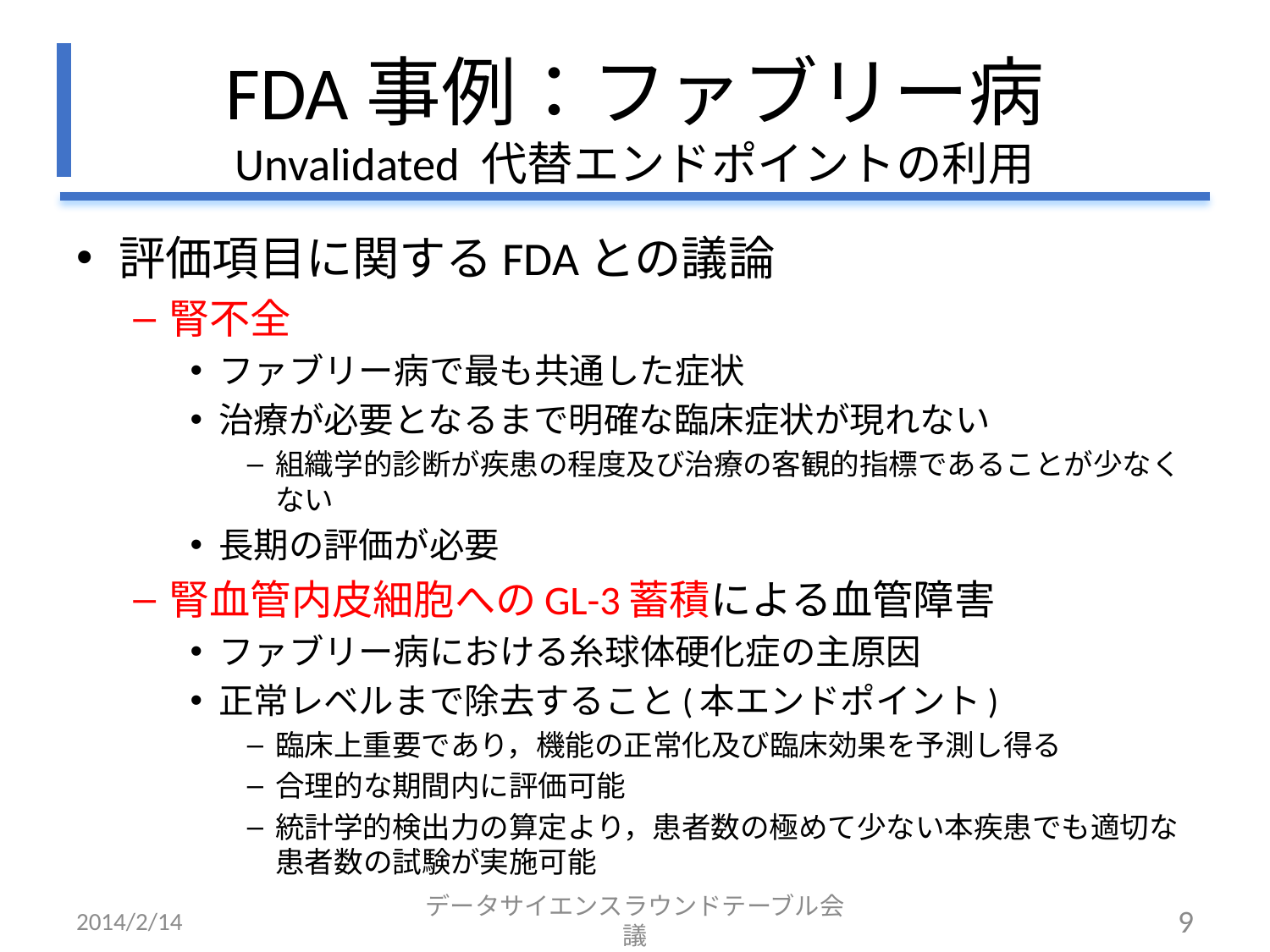

# FDA事例：ファブリー病 Unvalidated 代替エンドポイントの利用
評価項目に関するFDAとの議論
腎不全
ファブリー病で最も共通した症状
治療が必要となるまで明確な臨床症状が現れない
組織学的診断が疾患の程度及び治療の客観的指標であることが少なくない
長期の評価が必要
腎血管内皮細胞へのGL-3蓄積による血管障害
ファブリー病における糸球体硬化症の主原因
正常レベルまで除去すること(本エンドポイント)
臨床上重要であり，機能の正常化及び臨床効果を予測し得る
合理的な期間内に評価可能
統計学的検出力の算定より，患者数の極めて少ない本疾患でも適切な患者数の試験が実施可能

2014/2/14
データサイエンスラウンドテーブル会議
9